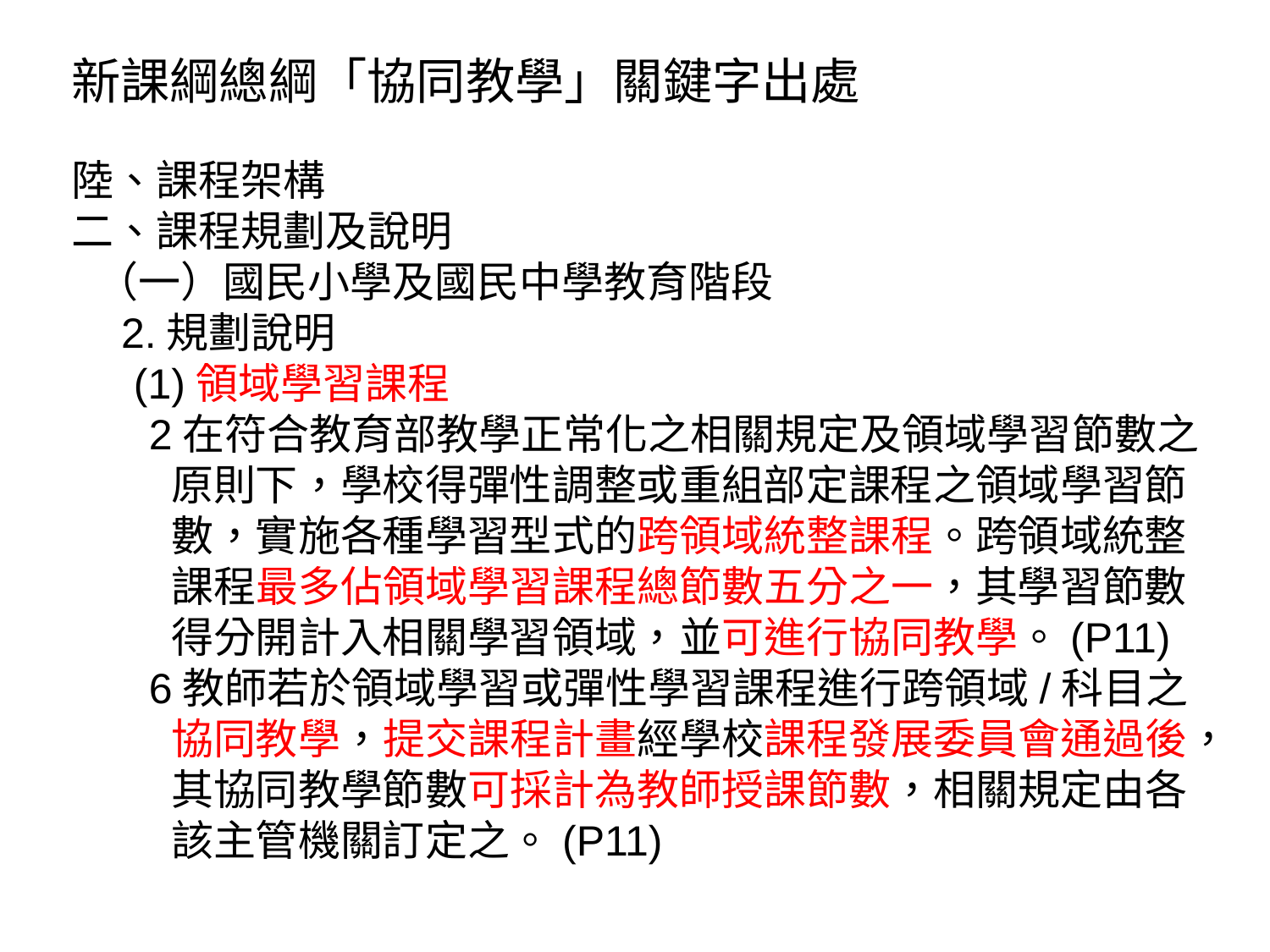

新課綱總綱「協同教學」關鍵字出處
陸、課程架構
二、課程規劃及說明
（一）國民小學及國民中學教育階段
2.規劃說明
(1)領域學習課程
2在符合教育部教學正常化之相關規定及領域學習節數之原則下，學校得彈性調整或重組部定課程之領域學習節數，實施各種學習型式的跨領域統整課程。跨領域統整課程最多佔領域學習課程總節數五分之一，其學習節數得分開計入相關學習領域，並可進行協同教學。(P11)
6教師若於領域學習或彈性學習課程進行跨領域/科目之協同教學，提交課程計畫經學校課程發展委員會通過後，其協同教學節數可採計為教師授課節數，相關規定由各該主管機關訂定之。(P11)